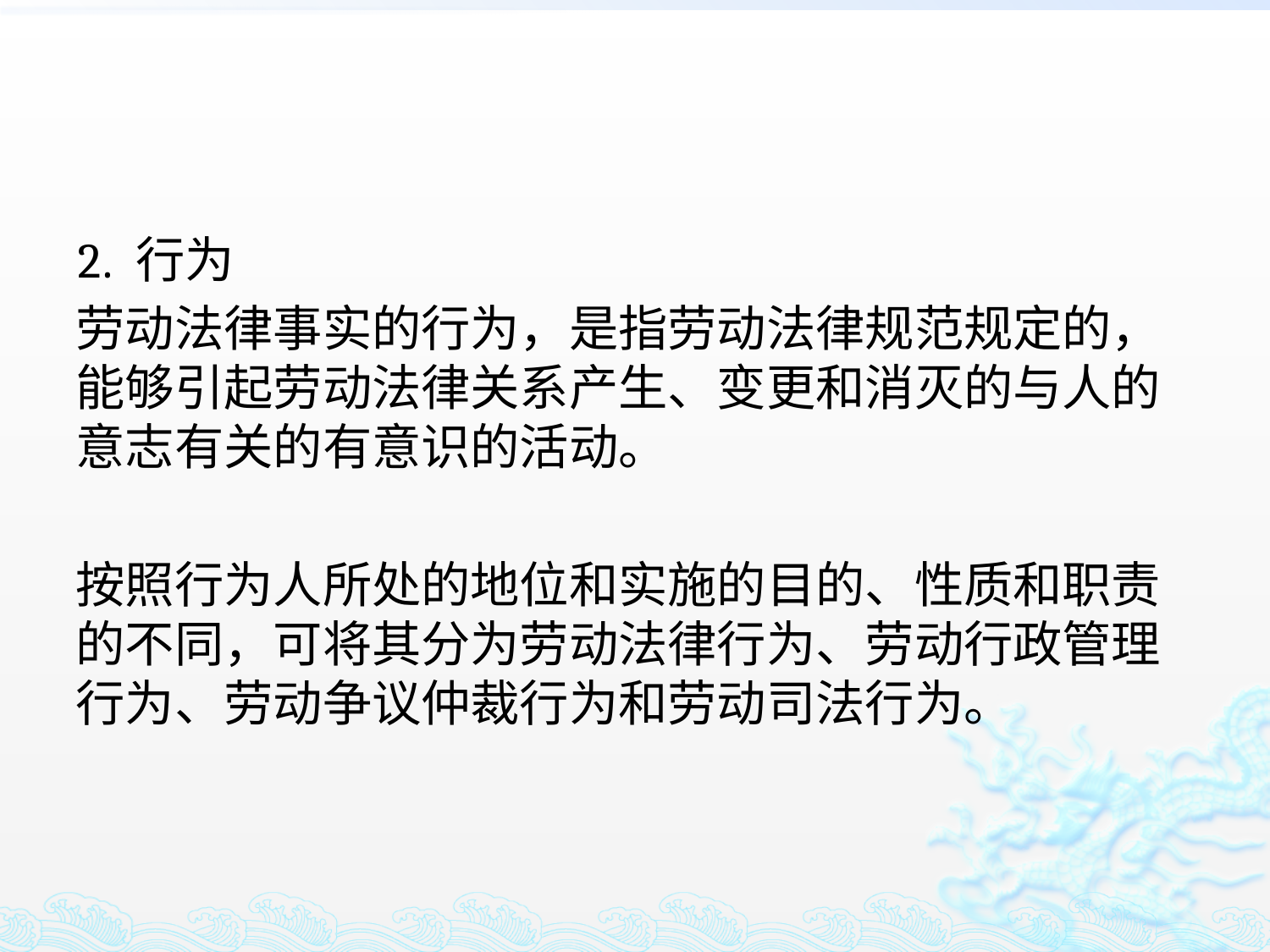

#
2. 行为
劳动法律事实的行为，是指劳动法律规范规定的，能够引起劳动法律关系产生、变更和消灭的与人的意志有关的有意识的活动。

按照行为人所处的地位和实施的目的、性质和职责的不同，可将其分为劳动法律行为、劳动行政管理行为、劳动争议仲裁行为和劳动司法行为。